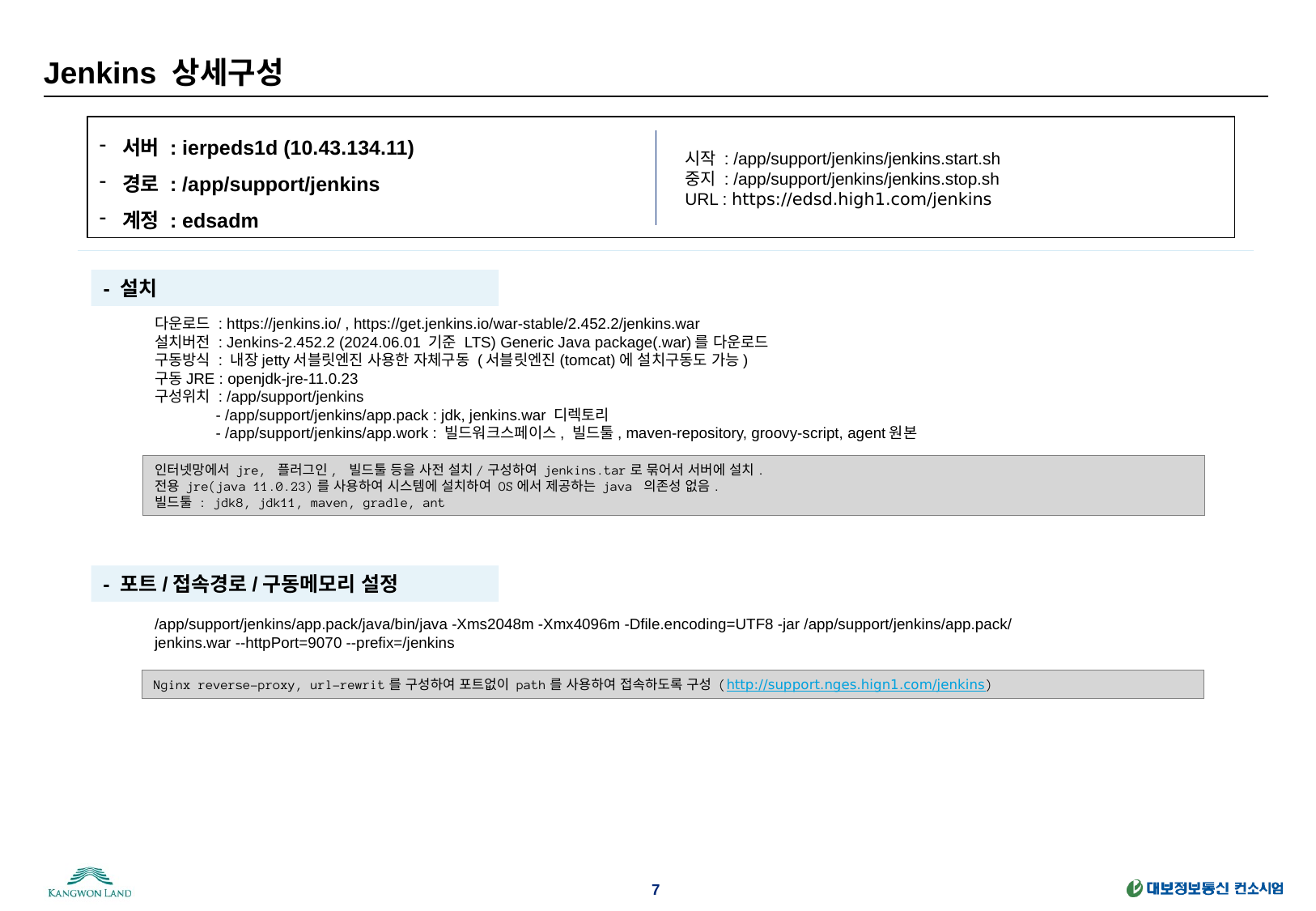

# Jenkins 상세구성
서버 : ierpeds1d (10.43.134.11)
경로 : /app/support/jenkins
계정 : edsadm
시작 : /app/support/jenkins/jenkins.start.sh
중지 : /app/support/jenkins/jenkins.stop.sh
URL : https://edsd.high1.com/jenkins
- 설치
다운로드 : https://jenkins.io/ , https://get.jenkins.io/war-stable/2.452.2/jenkins.war
설치버전 : Jenkins-2.452.2 (2024.06.01 기준 LTS) Generic Java package(.war)를 다운로드
구동방식 : 내장jetty서블릿엔진 사용한 자체구동 (서블릿엔진(tomcat)에 설치구동도 가능)
구동JRE : openjdk-jre-11.0.23
구성위치 : /app/support/jenkins
 - /app/support/jenkins/app.pack : jdk, jenkins.war 디렉토리
 - /app/support/jenkins/app.work : 빌드워크스페이스, 빌드툴, maven-repository, groovy-script, agent원본
인터넷망에서 jre, 플러그인, 빌드툴 등을 사전 설치/구성하여 jenkins.tar로 묶어서 서버에 설치.
전용 jre(java 11.0.23)를 사용하여 시스템에 설치하여 OS에서 제공하는 java 의존성 없음.
빌드툴 : jdk8, jdk11, maven, gradle, ant
- 포트/접속경로/구동메모리 설정
/app/support/jenkins/app.pack/java/bin/java -Xms2048m -Xmx4096m -Dfile.encoding=UTF8 -jar /app/support/jenkins/app.pack/jenkins.war --httpPort=9070 --prefix=/jenkins
Nginx reverse-proxy, url-rewrit를 구성하여 포트없이 path를 사용하여 접속하도록 구성 (http://support.nges.hign1.com/jenkins)
7